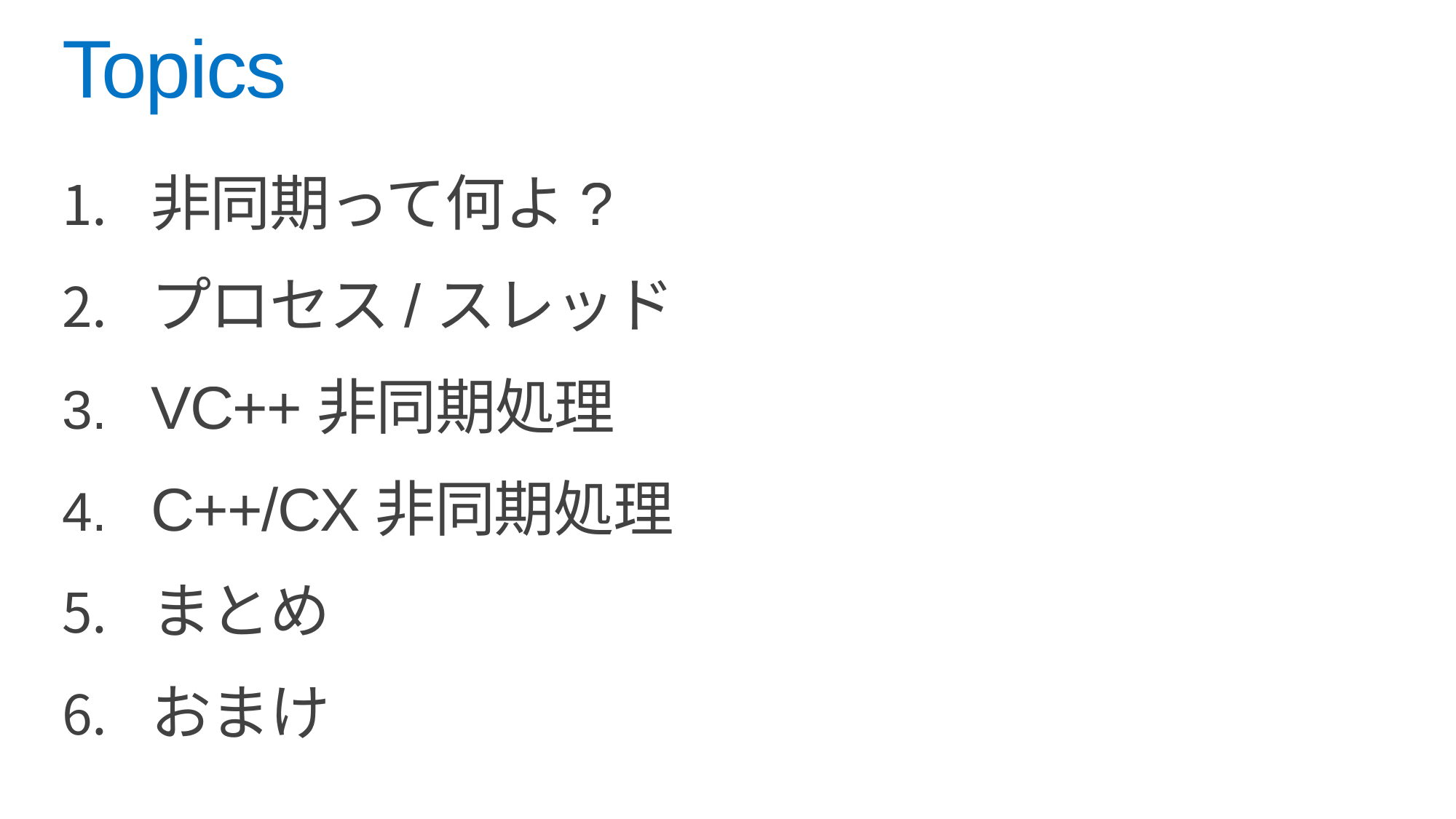

# Topics
非同期って何よ?
プロセス/スレッド
VC++非同期処理
C++/CX非同期処理
まとめ
おまけ